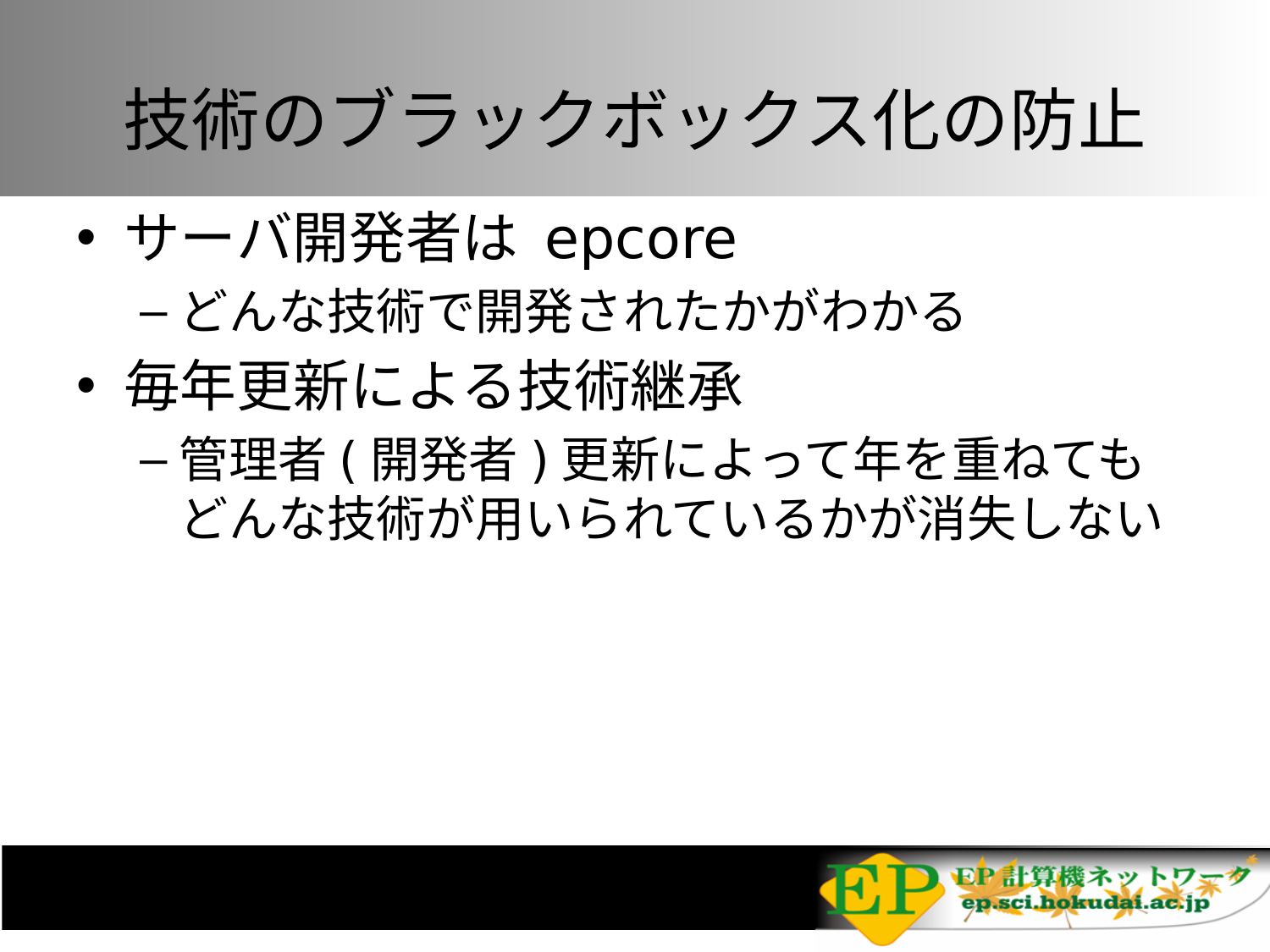

# 技術のブラックボックス化の防止
サーバ開発者は epcore
どんな技術で開発されたかがわかる
毎年更新による技術継承
管理者(開発者)更新によって年を重ねてもどんな技術が用いられているかが消失しない